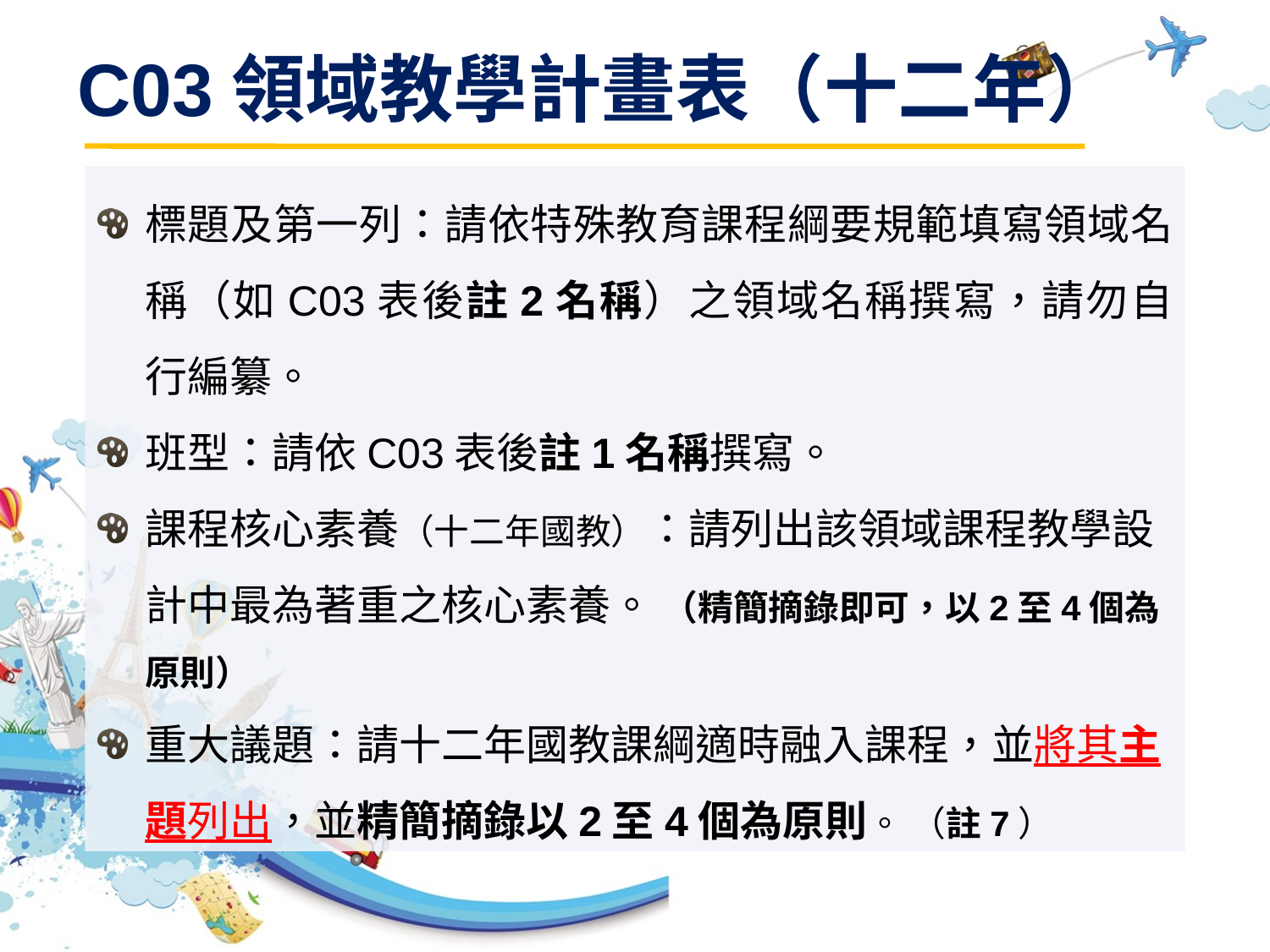

C03領域教學計畫表（十二年）
標題及第一列：請依特殊教育課程綱要規範填寫領域名稱（如C03表後註2名稱）之領域名稱撰寫，請勿自行編纂。
班型：請依C03表後註1名稱撰寫。
課程核心素養（十二年國教）：請列出該領域課程教學設計中最為著重之核心素養。 （精簡摘錄即可，以2至4個為原則）
重大議題：請十二年國教課綱適時融入課程，並將其主題列出，並精簡摘錄以2至4個為原則。 （註7）